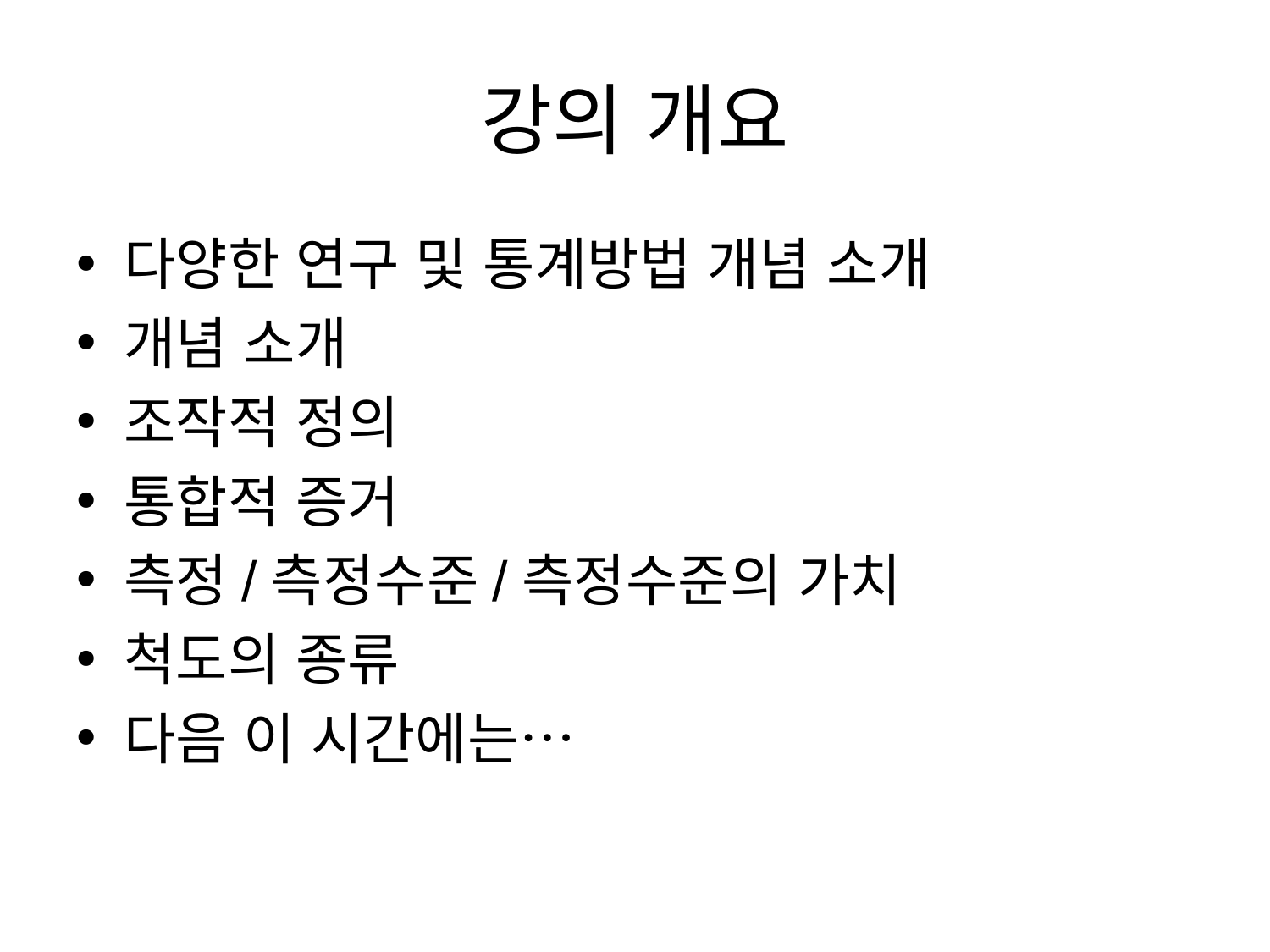

# 강의 개요
다양한 연구 및 통계방법 개념 소개
개념 소개
조작적 정의
통합적 증거
측정/측정수준/측정수준의 가치
척도의 종류
다음 이 시간에는…